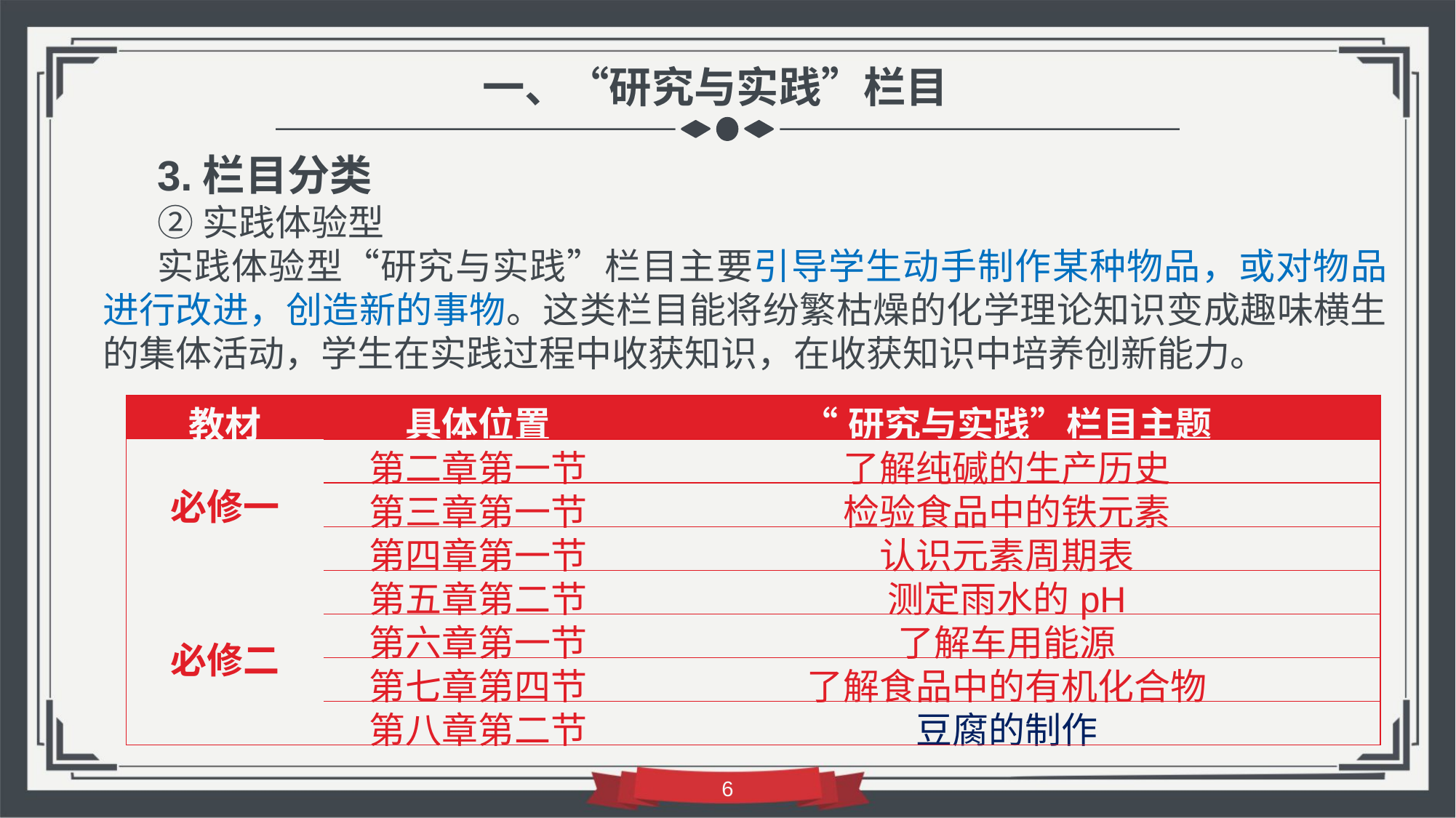

一、“研究与实践”栏目

3.栏目分类
②实践体验型
实践体验型“研究与实践”栏目主要引导学生动手制作某种物品，或对物品进行改进，创造新的事物。这类栏目能将纷繁枯燥的化学理论知识变成趣味横生的集体活动，学生在实践过程中收获知识，在收获知识中培养创新能力。
| 教材 | 具体位置 | “研究与实践”栏目主题 |
| --- | --- | --- |
| 必修一 | 第二章第一节 | 了解纯碱的生产历史 |
|  | 第三章第一节 | 检验食品中的铁元素 |
|  | 第四章第一节 | 认识元素周期表 |
| 必修二 | 第五章第二节 | 测定雨水的pH |
|  | 第六章第一节 | 了解车用能源 |
|  | 第七章第四节 | 了解食品中的有机化合物 |
|  | 第八章第二节 | 豆腐的制作 |